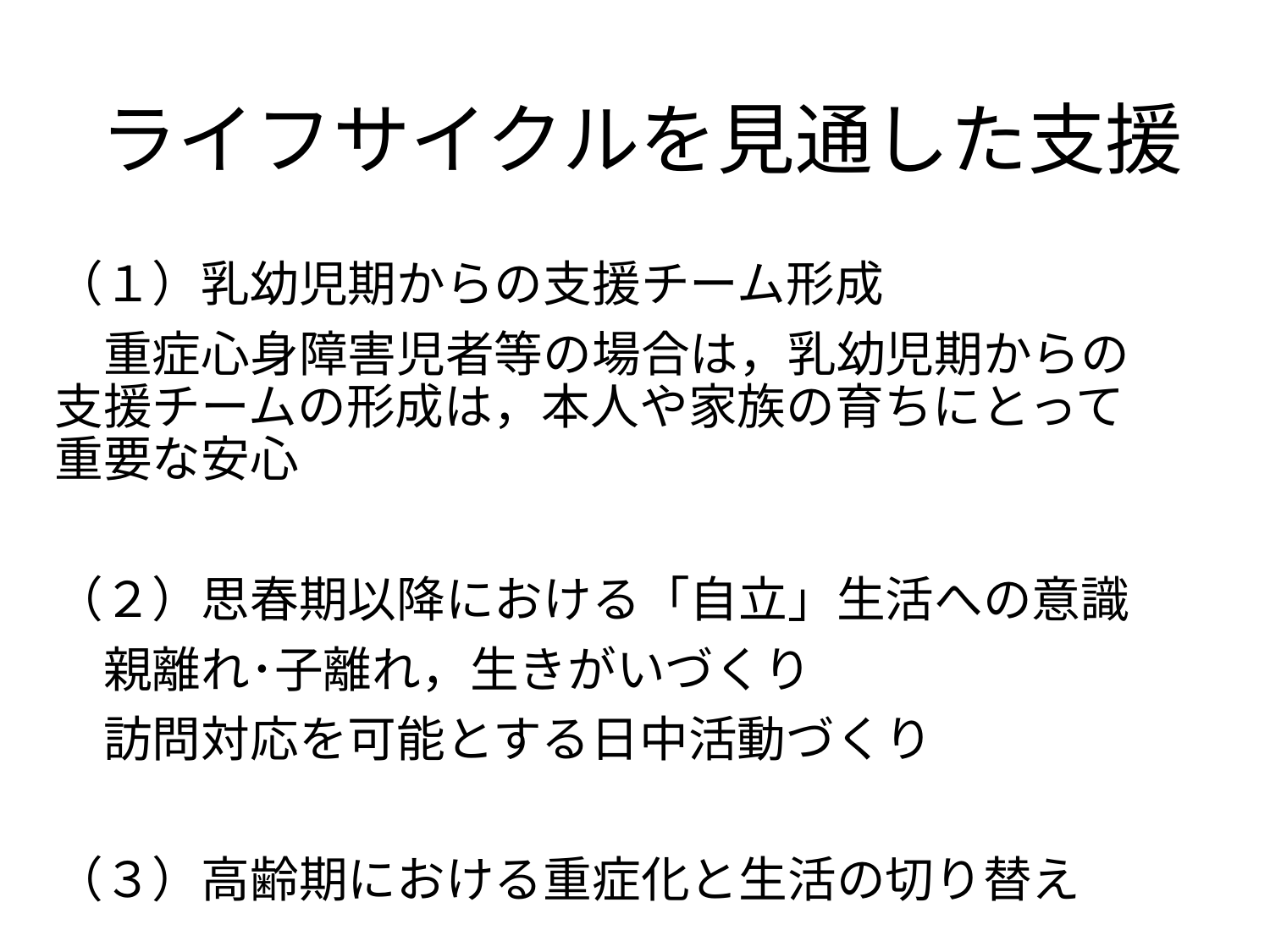

# ライフサイクルを見通した支援
（１）乳幼児期からの支援チーム形成
　重症心身障害児者等の場合は，乳幼児期からの支援チームの形成は，本人や家族の育ちにとって重要な安心

（２）思春期以降における「自立」生活への意識
　親離れ･子離れ，生きがいづくり
　訪問対応を可能とする日中活動づくり

（３）高齢期における重症化と生活の切り替え